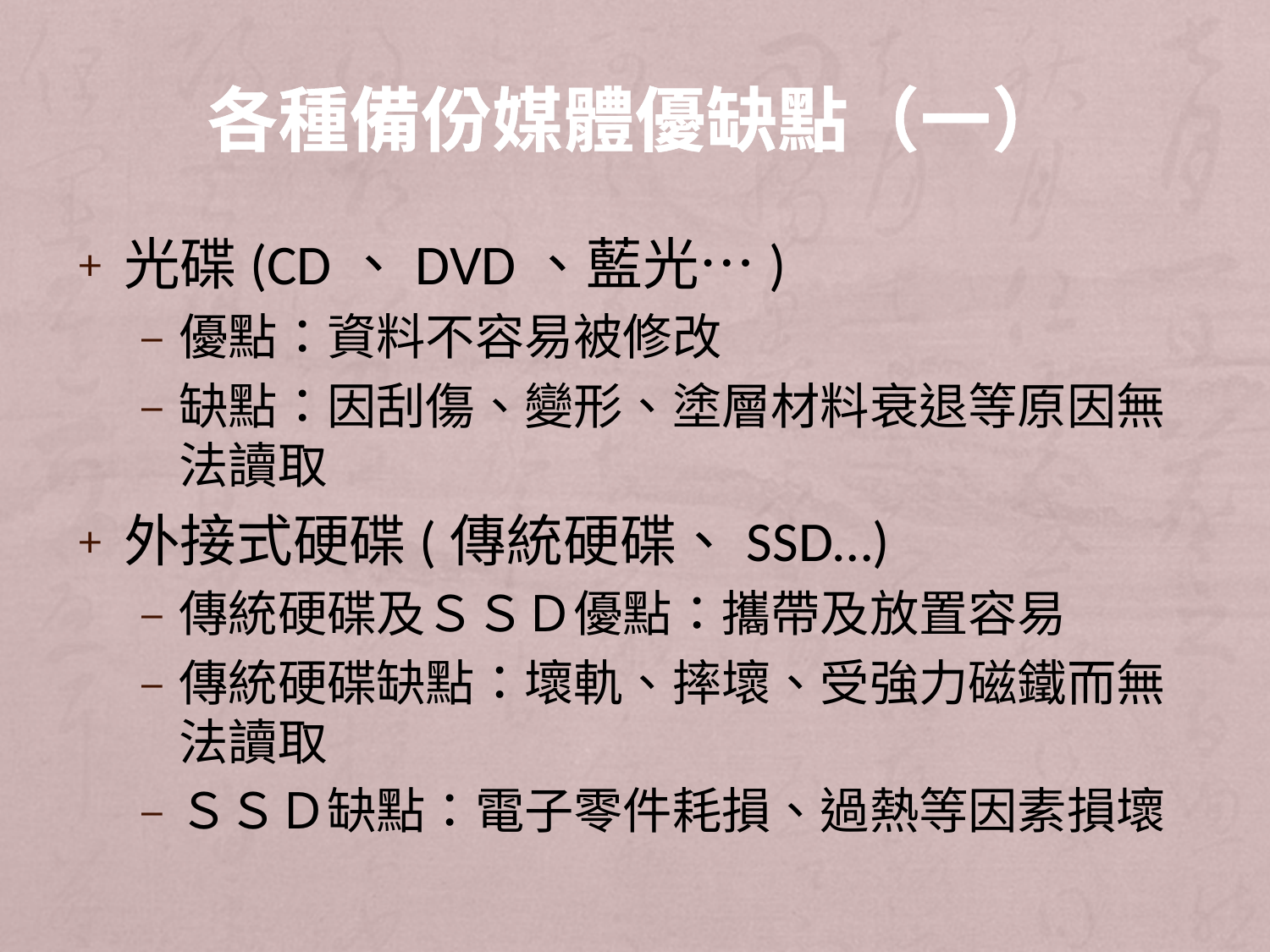

# 各種備份媒體優缺點（一）
光碟(CD、DVD、藍光…)
優點：資料不容易被修改
缺點：因刮傷、變形、塗層材料衰退等原因無法讀取
外接式硬碟(傳統硬碟、SSD…)
傳統硬碟及ＳＳＤ優點：攜帶及放置容易
傳統硬碟缺點：壞軌、摔壞、受強力磁鐵而無法讀取
ＳＳＤ缺點：電子零件耗損、過熱等因素損壞